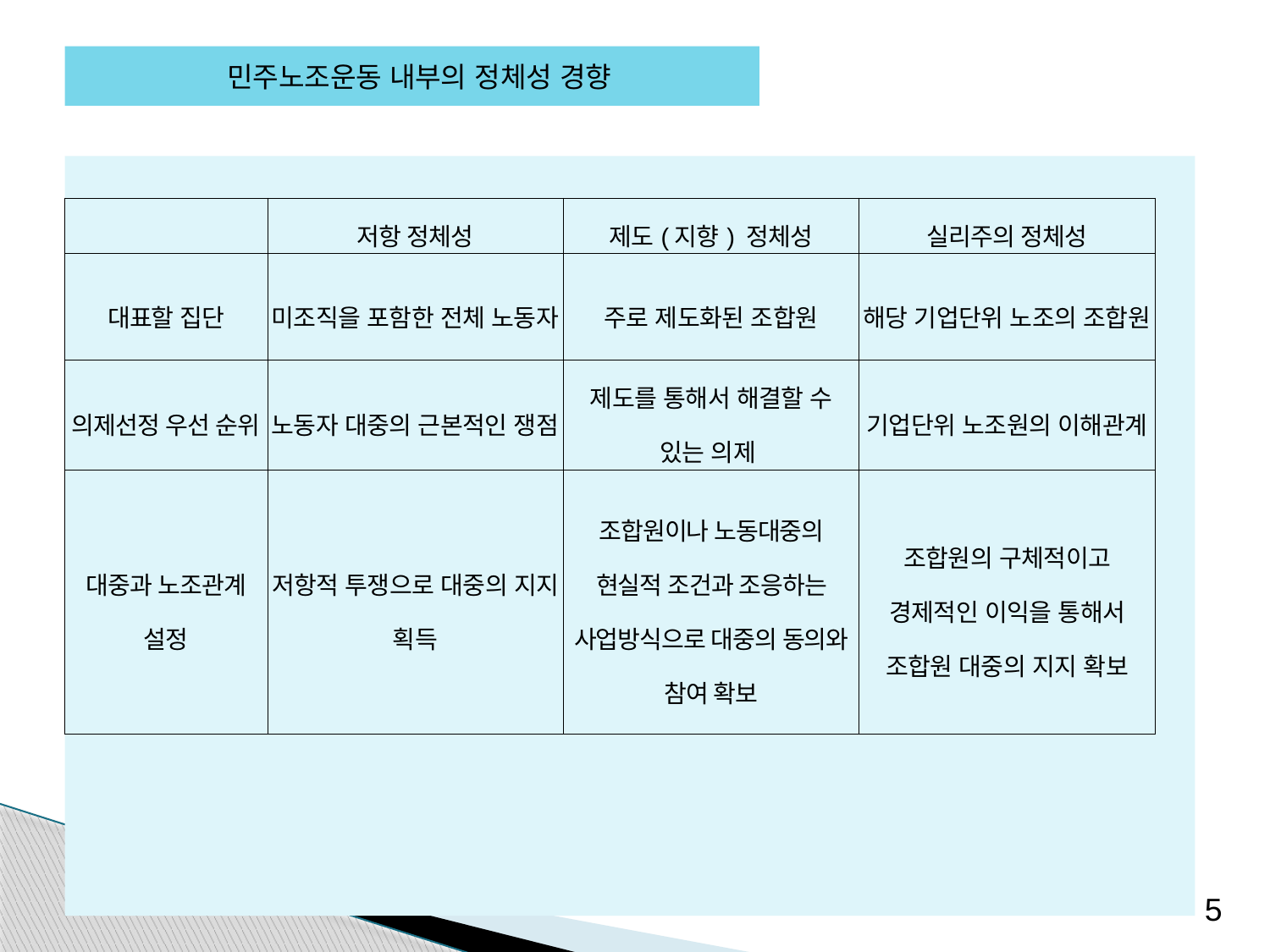

민주노조운동 내부의 정체성 경향
|  |  |  |  |
| --- | --- | --- | --- |
|  | 저항 정체성 | 제도(지향) 정체성 | 실리주의 정체성 |
| 대표할 집단 | 미조직을 포함한 전체 노동자 | 주로 제도화된 조합원 | 해당 기업단위 노조의 조합원 |
| 의제선정 우선 순위 | 노동자 대중의 근본적인 쟁점 | 제도를 통해서 해결할 수 있는 의제 | 기업단위 노조원의 이해관계 |
| 대중과 노조관계 설정 | 저항적 투쟁으로 대중의 지지 획득 | 조합원이나 노동대중의 현실적 조건과 조응하는 사업방식으로 대중의 동의와 참여 확보 | 조합원의 구체적이고 경제적인 이익을 통해서 조합원 대중의 지지 확보 |

5